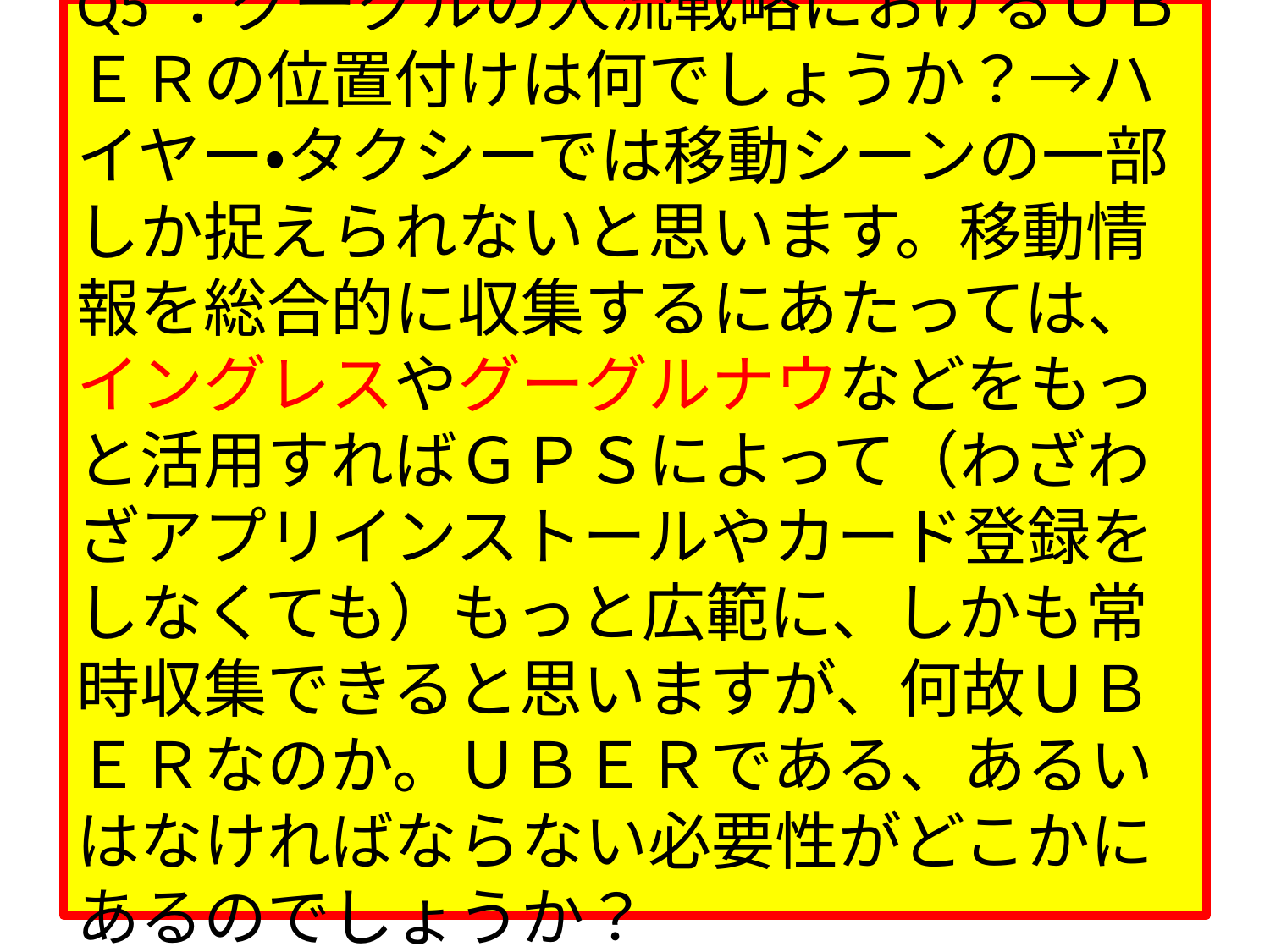

# Q5：グーグルの人流戦略におけるＵＢＥＲの位置付けは何でしょうか？→ハイヤー・タクシーでは移動シーンの一部しか捉えられないと思います。移動情報を総合的に収集するにあたっては、イングレスやグーグルナウなどをもっと活用すればＧＰＳによって（わざわざアプリインストールやカード登録をしなくても）もっと広範に、しかも常時収集できると思いますが、何故ＵＢＥＲなのか。ＵＢＥＲである、あるいはなければならない必要性がどこかにあるのでしょうか？